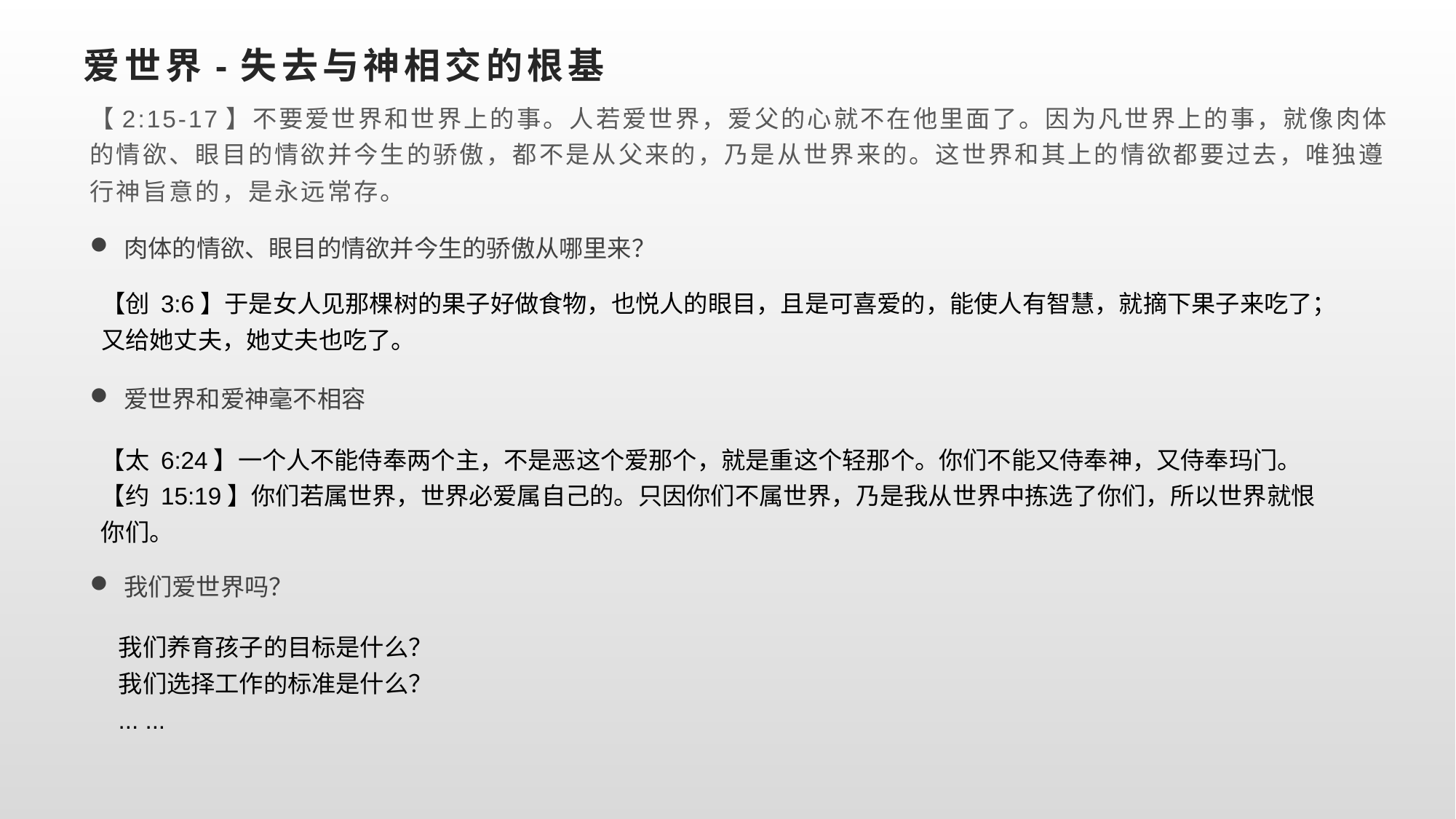

# 爱世界-失去与神相交的根基
【2:15-17】不要爱世界和世界上的事。人若爱世界，爱父的心就不在他里面了。因为凡世界上的事，就像肉体的情欲、眼目的情欲并今生的骄傲，都不是从父来的，乃是从世界来的。这世界和其上的情欲都要过去，唯独遵行神旨意的，是永远常存。
肉体的情欲、眼目的情欲并今生的骄傲从哪里来？
【创 3:6】于是女人见那棵树的果子好做食物，也悦人的眼目，且是可喜爱的，能使人有智慧，就摘下果子来吃了；又给她丈夫，她丈夫也吃了。
爱世界和爱神毫不相容
【太 6:24】一个人不能侍奉两个主，不是恶这个爱那个，就是重这个轻那个。你们不能又侍奉神，又侍奉玛门。
【约 15:19】你们若属世界，世界必爱属自己的。只因你们不属世界，乃是我从世界中拣选了你们，所以世界就恨你们。
我们爱世界吗？
我们养育孩子的目标是什么？
我们选择工作的标准是什么？
... ...